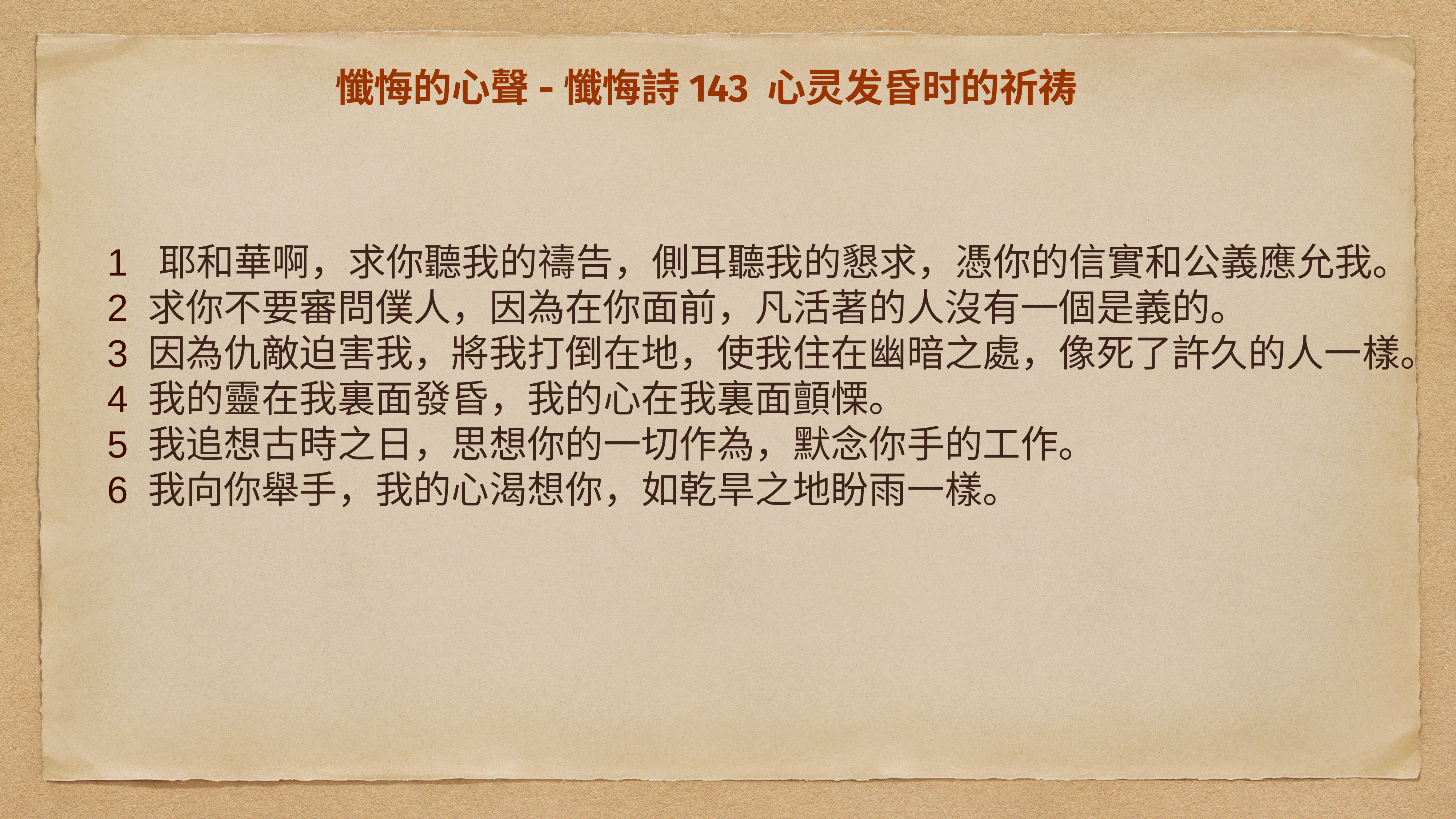

# 懺悔的心聲-懺悔詩143 心灵发昏时的祈祷
1  耶和華啊，求你聽我的禱告，側耳聽我的懇求，憑你的信實和公義應允我。
2 求你不要審問僕人，因為在你面前，凡活著的人沒有一個是義的。
3 因為仇敵迫害我，將我打倒在地，使我住在幽暗之處，像死了許久的人一樣。
4 我的靈在我裏面發昏，我的心在我裏面顫慄。
5 我追想古時之日，思想你的一切作為，默念你手的工作。
6 我向你舉手，我的心渴想你，如乾旱之地盼雨一樣。